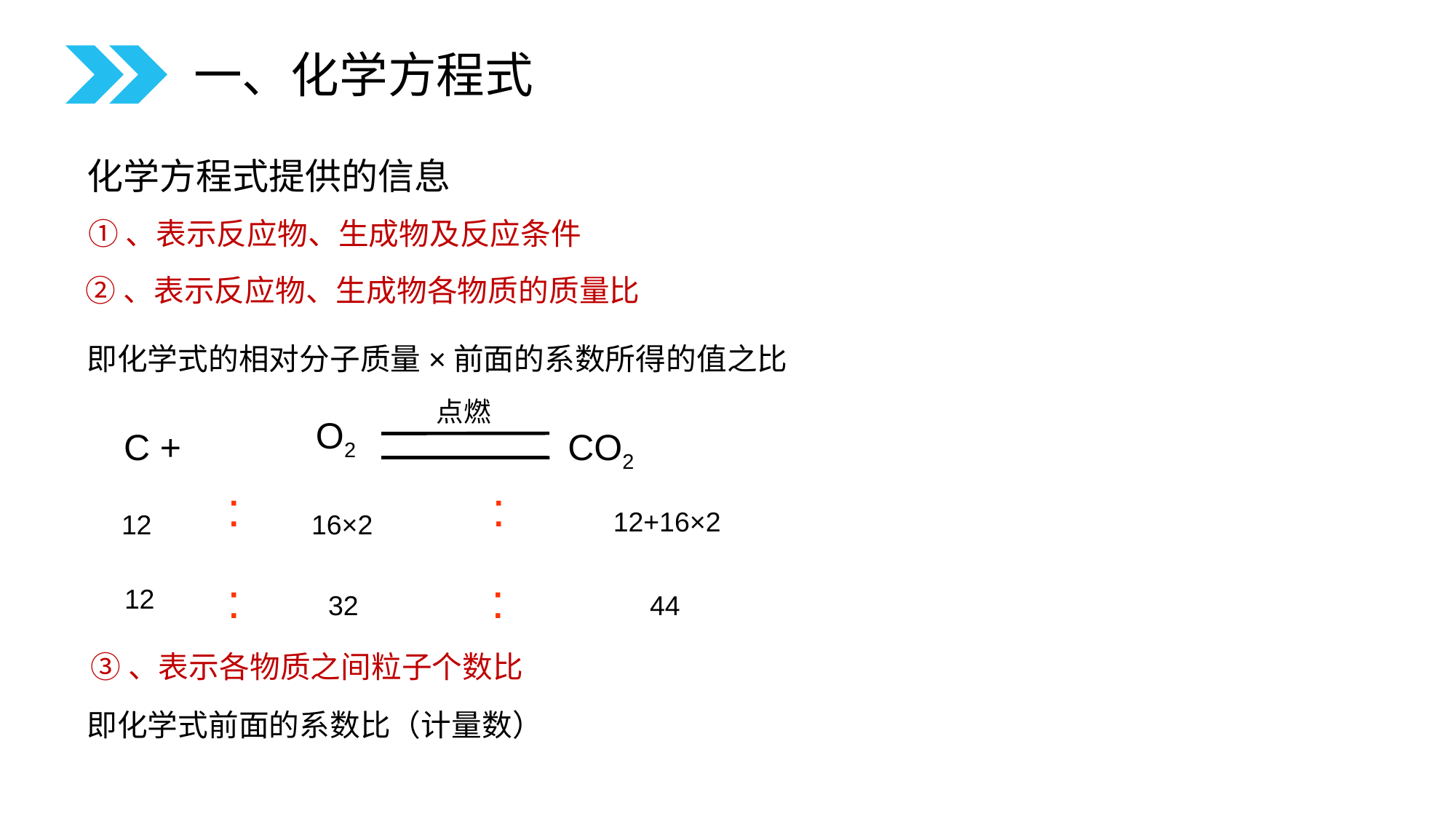

一、化学方程式
化学方程式提供的信息
①、表示反应物、生成物及反应条件
②、表示反应物、生成物各物质的质量比
即化学式的相对分子质量×前面的系数所得的值之比
点燃
O2
C +
 CO2

:
:
12+16×2
12
16×2
:
:
12
32
44
③、表示各物质之间粒子个数比
即化学式前面的系数比（计量数）